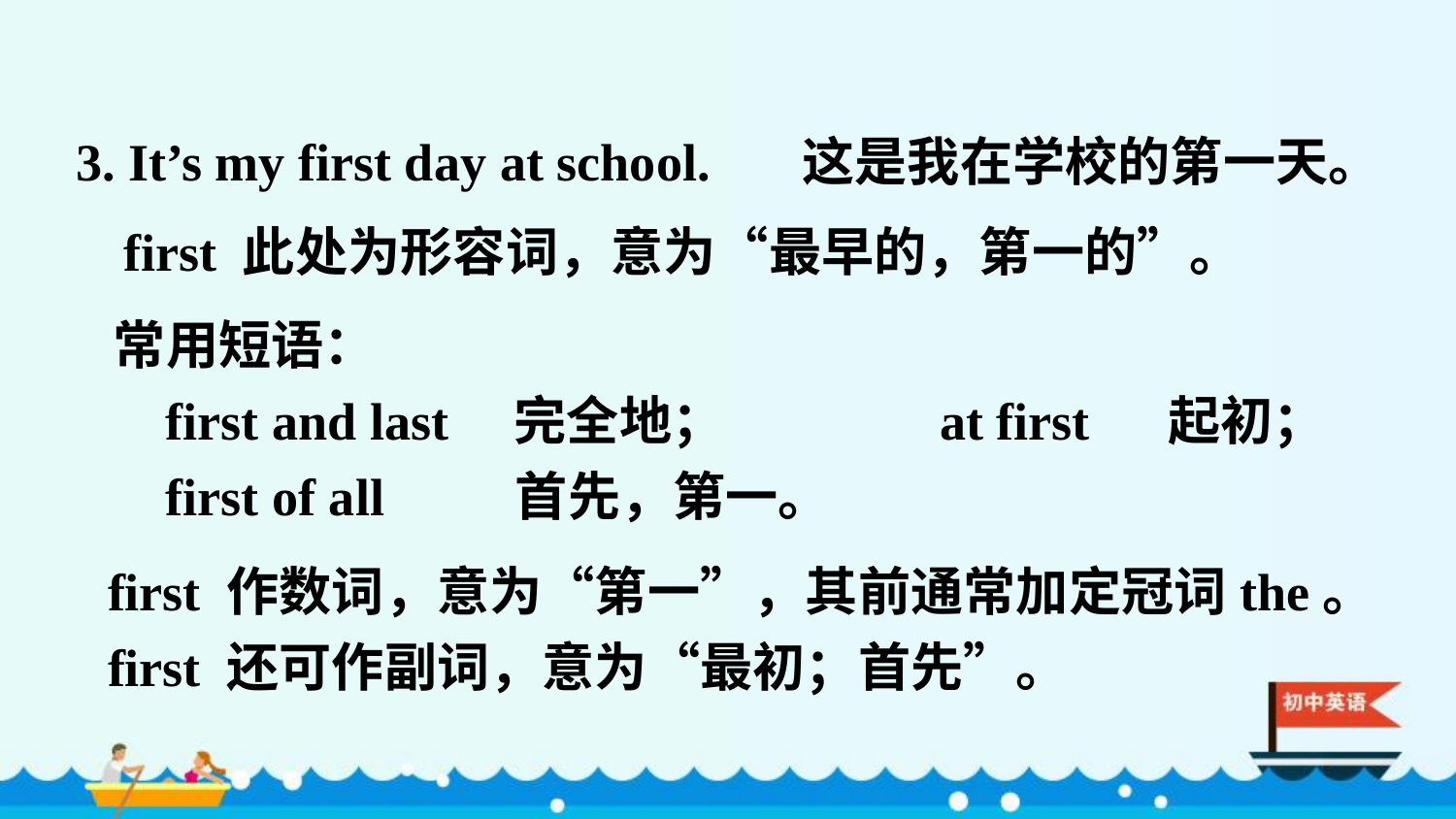

3. It’s my first day at school.      这是我在学校的第一天。
first 此处为形容词，意为“最早的，第一的”。
常用短语：
    first and last    完全地；                 at first     起初；
    first of all         首先，第一。
first 作数词，意为“第一”，其前通常加定冠词the。
first 还可作副词，意为“最初；首先”。